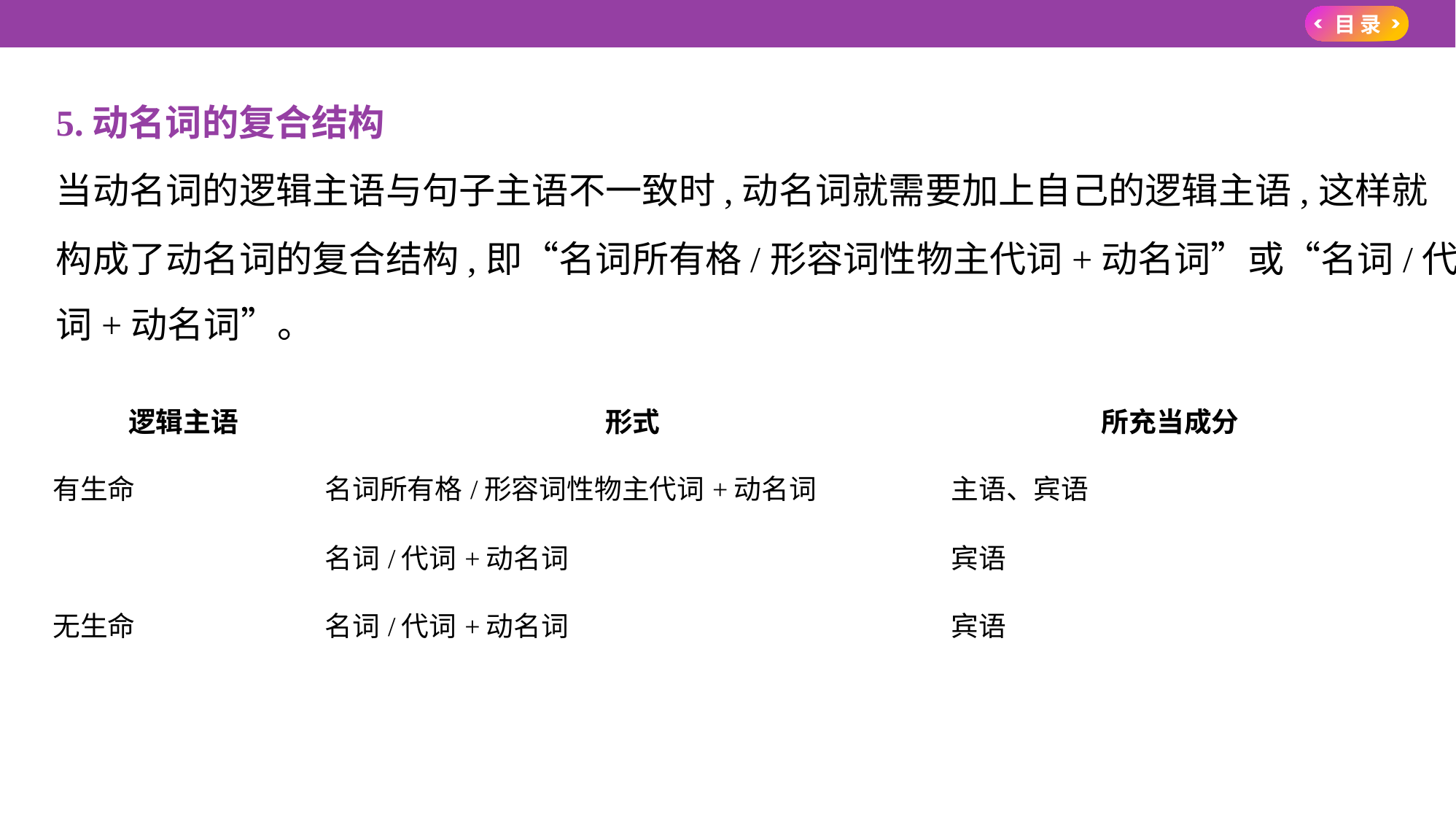

5.动名词的复合结构
当动名词的逻辑主语与句子主语不一致时,动名词就需要加上自己的逻辑主语,这样就
构成了动名词的复合结构,即“名词所有格/形容词性物主代词+动名词”或“名词/代
词+动名词”。
| 逻辑主语 | 形式 | 所充当成分 |
| --- | --- | --- |
| 有生命 | 名词所有格/形容词性物主代词+动名词 | 主语、宾语 |
|  | 名词/代词+动名词 | 宾语 |
| 无生命 | 名词/代词+动名词 | 宾语 |